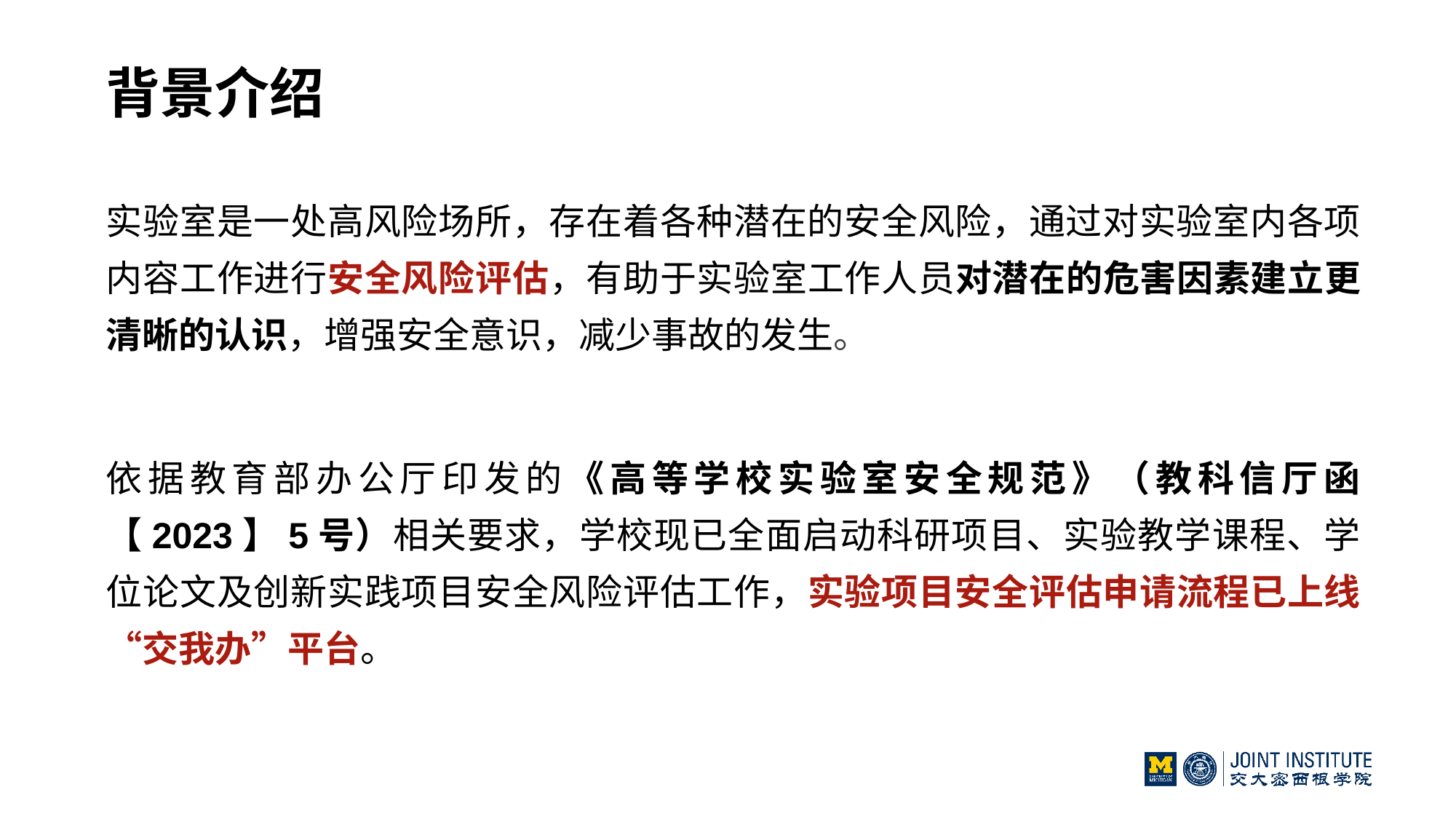

背景介绍
实验室是一处高风险场所，存在着各种潜在的安全风险，通过对实验室内各项内容工作进行安全风险评估，有助于实验室工作人员对潜在的危害因素建立更清晰的认识，增强安全意识，减少事故的发生。

依据教育部办公厅印发的《高等学校实验室安全规范》（教科信厅函【2023】5号）相关要求，学校现已全面启动科研项目、实验教学课程、学位论文及创新实践项目安全风险评估工作，实验项目安全评估申请流程已上线“交我办”平台。